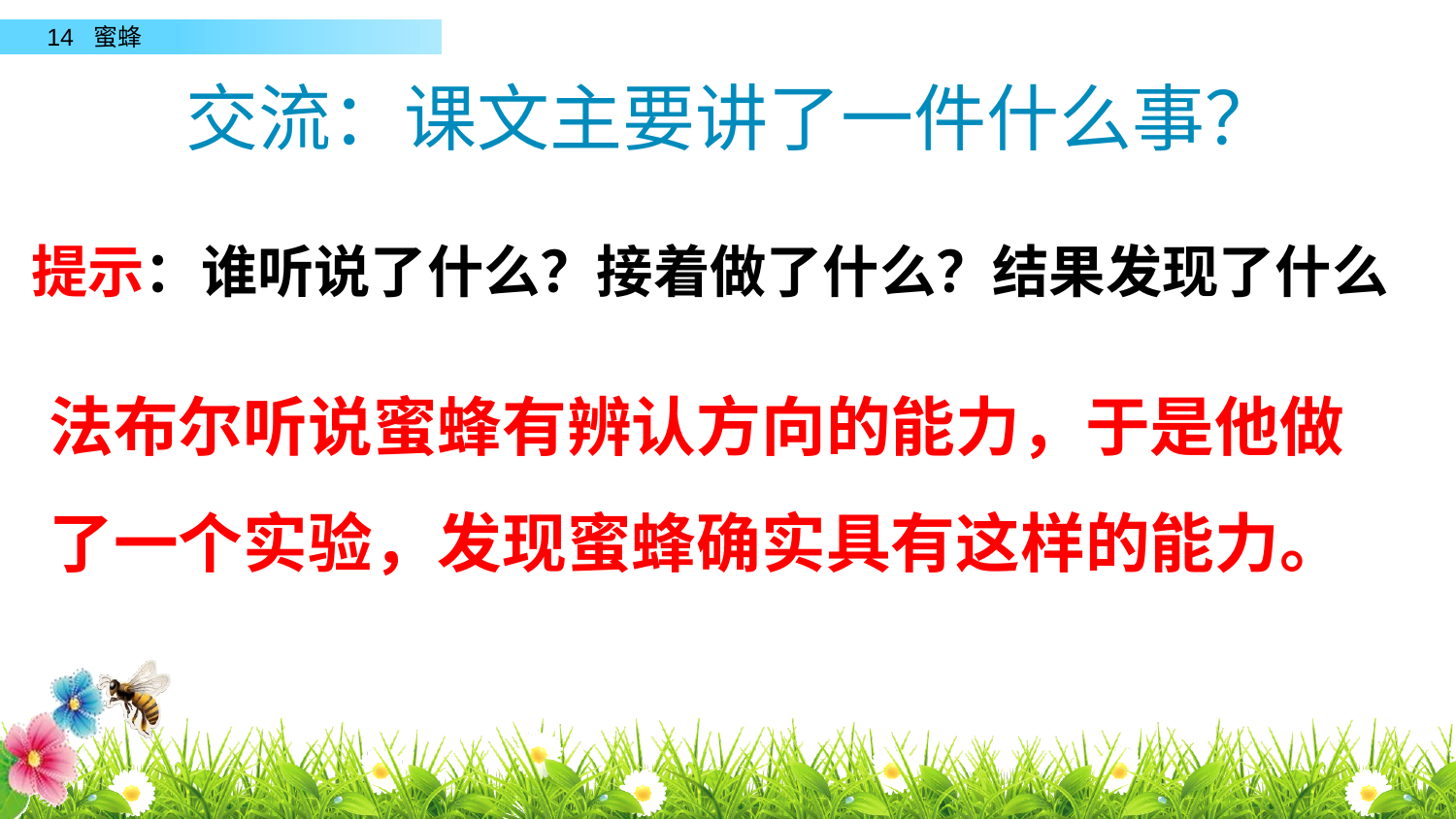

交流：课文主要讲了一件什么事？
提示：谁听说了什么？接着做了什么？结果发现了什么
法布尔听说蜜蜂有辨认方向的能力，于是他做了一个实验，发现蜜蜂确实具有这样的能力。